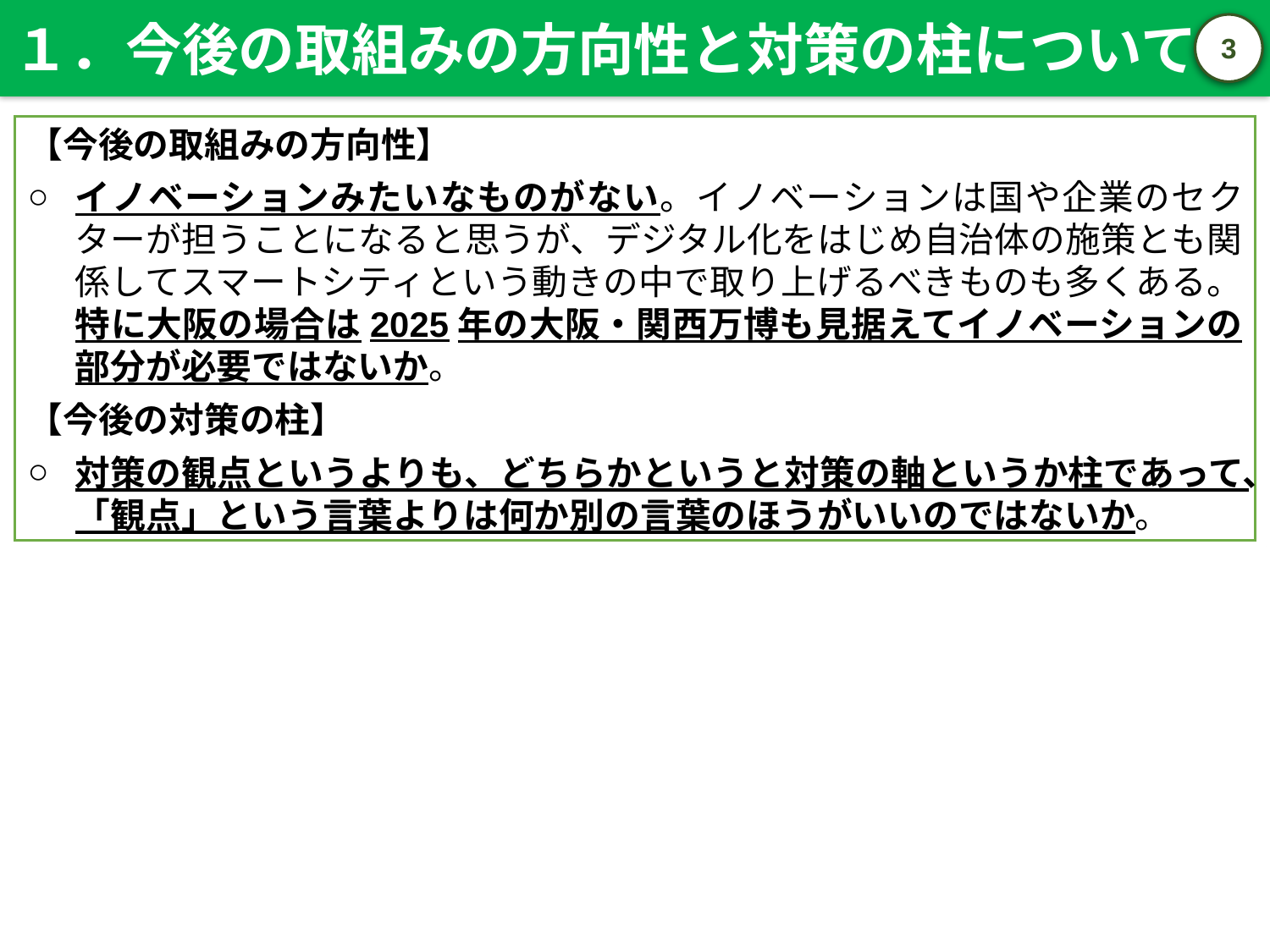

１．今後の取組みの方向性と対策の柱について
3
【今後の取組みの方向性】
イノベーションみたいなものがない。イノベーションは国や企業のセクターが担うことになると思うが、デジタル化をはじめ自治体の施策とも関係してスマートシティという動きの中で取り上げるべきものも多くある。特に大阪の場合は2025年の大阪・関西万博も見据えてイノベーションの部分が必要ではないか。
【今後の対策の柱】
対策の観点というよりも、どちらかというと対策の軸というか柱であって、「観点」という言葉よりは何か別の言葉のほうがいいのではないか。